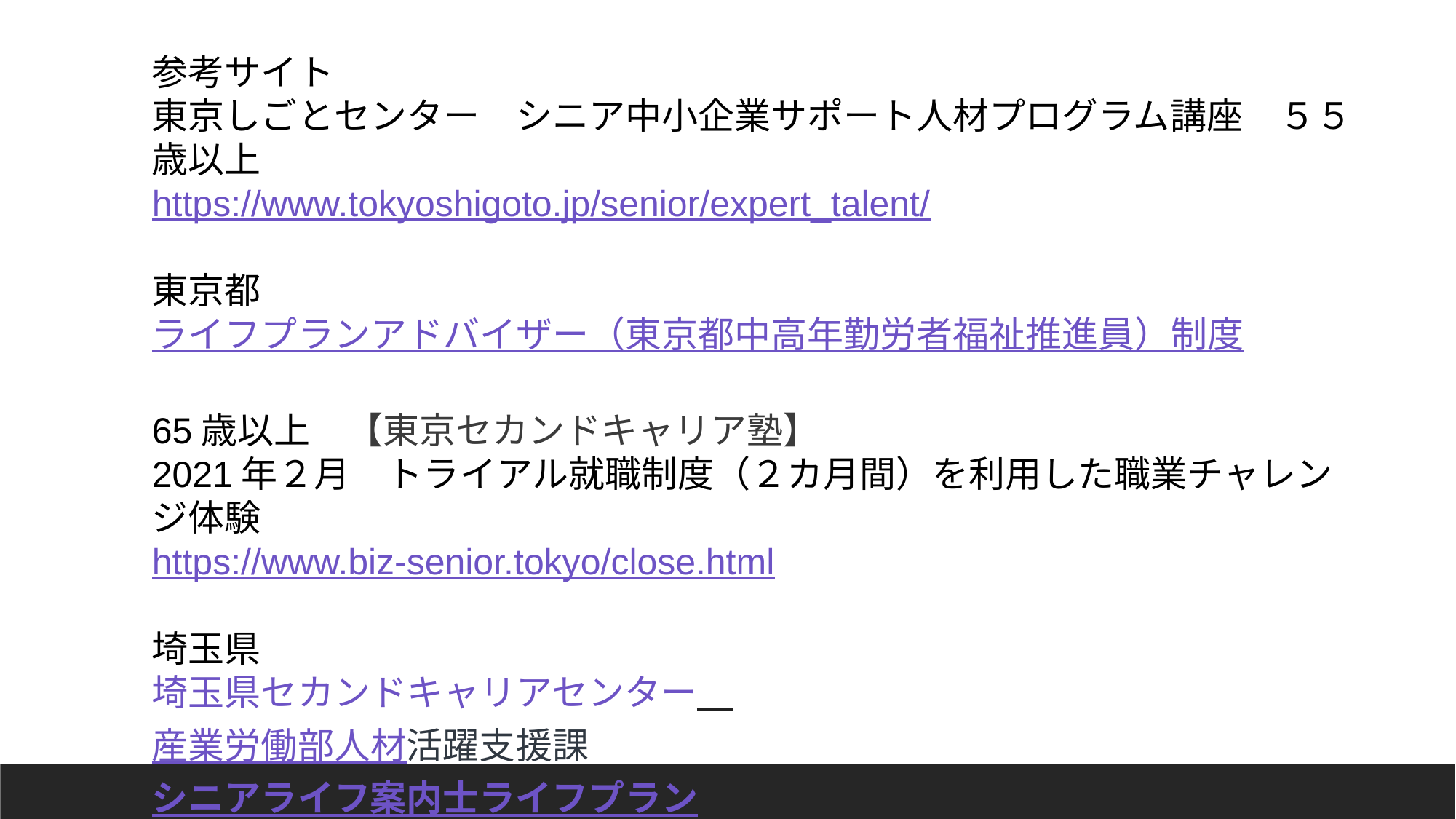

参考サイト
東京しごとセンター　シニア中小企業サポート人材プログラム講座　５５歳以上
https://www.tokyoshigoto.jp/senior/expert_talent/

東京都　ライフプランアドバイザー（東京都中高年勤労者福祉推進員）制度

65歳以上　【東京セカンドキャリア塾】
2021年２月　トライアル就職制度（２カ月間）を利用した職業チャレンジ体験
https://www.biz-senior.tokyo/close.html

埼玉県
埼玉県セカンドキャリアセンター　
産業労働部人材活躍支援課　
シニアライフ案内士ライフプラン
埼玉県専門家ボランティア登録
埼玉未来大学募集
志木サテライトオフィス
地域連携プラットフォーム